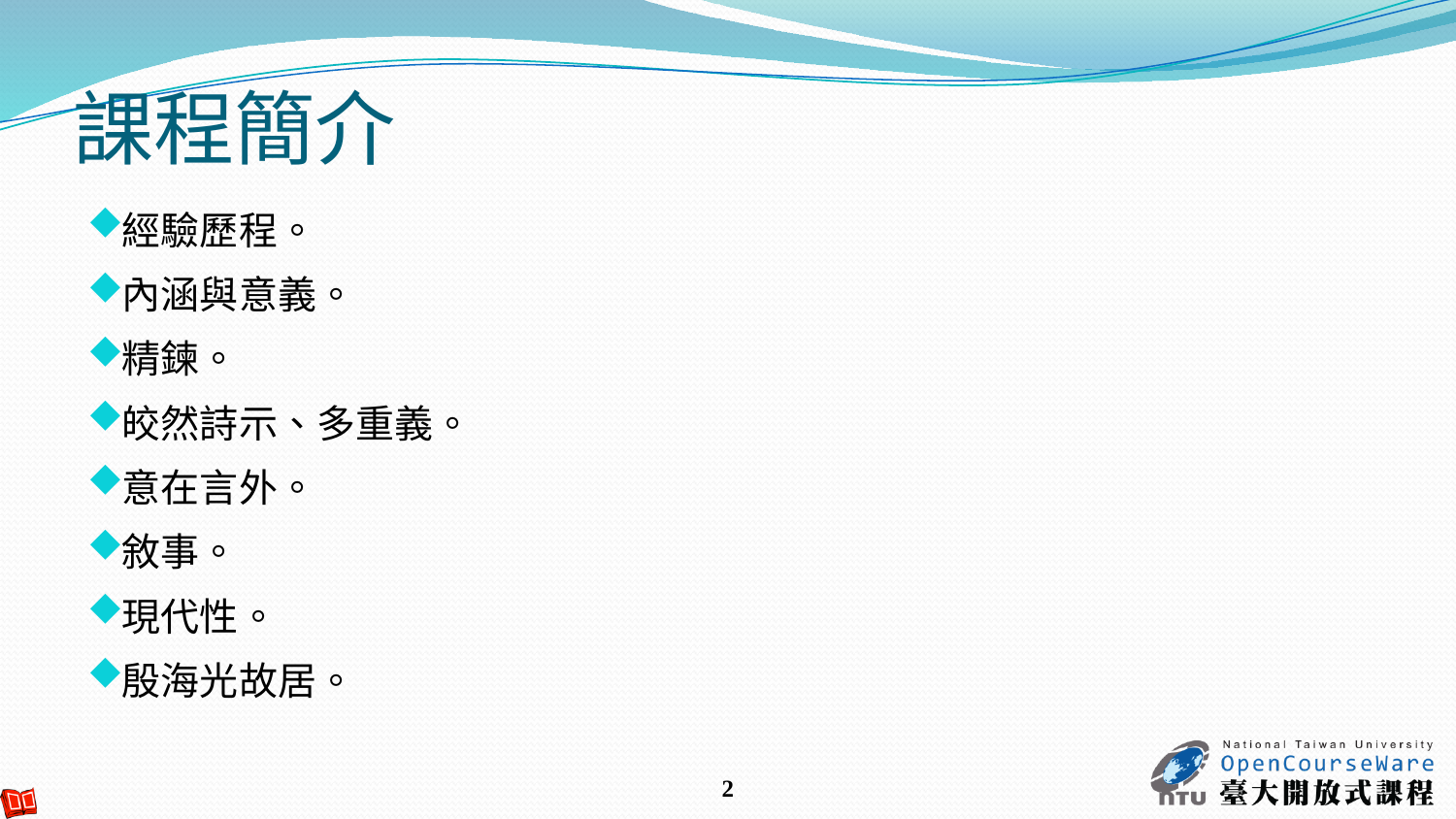

# 課程簡介
經驗歷程。
內涵與意義。
精鍊。
皎然詩示、多重義。
意在言外。
敘事。
現代性。
殷海光故居。

2